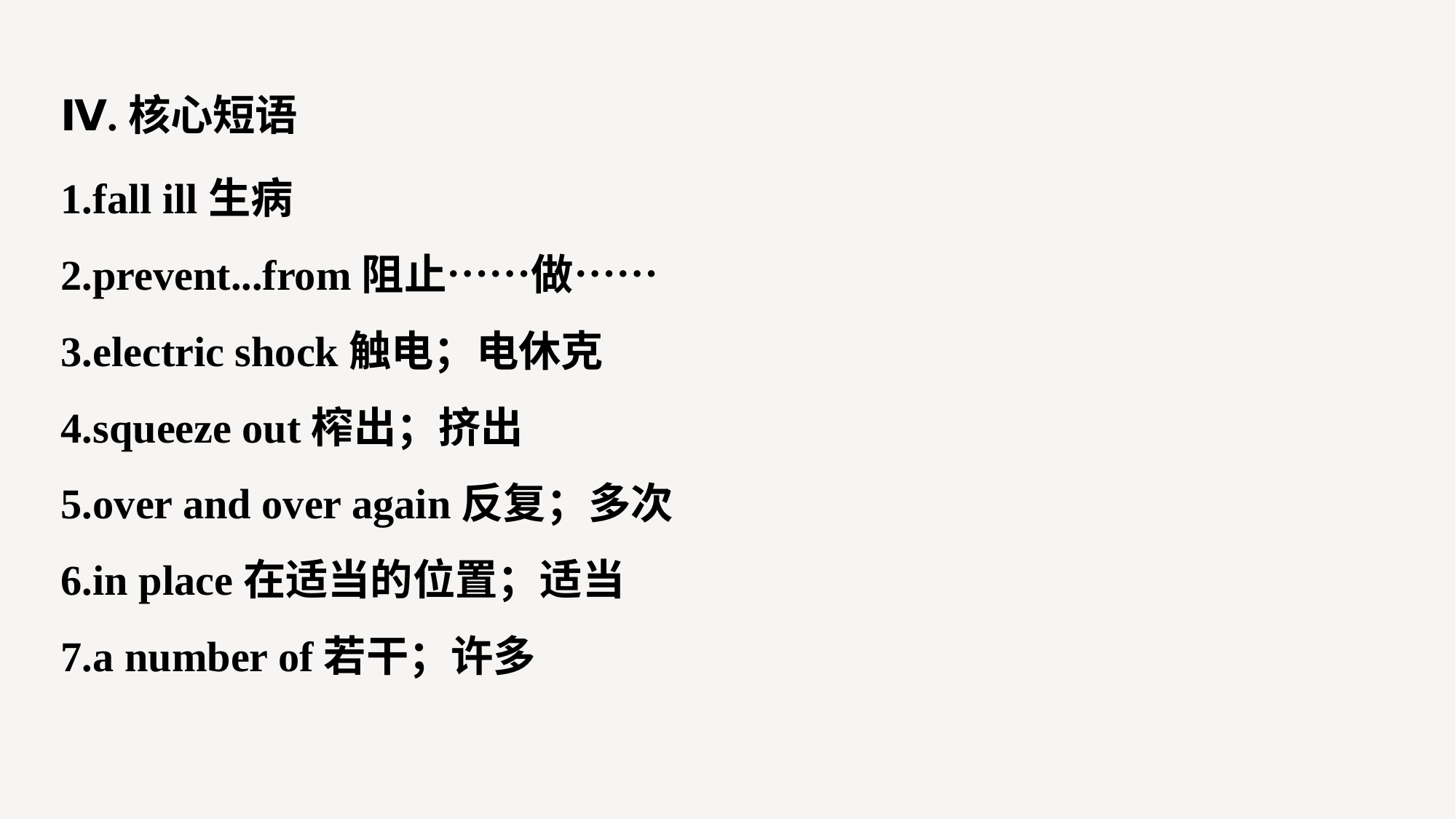

Ⅳ.核心短语
1.fall ill生病
2.prevent...from阻止……做……
3.electric shock触电；电休克
4.squeeze out榨出；挤出
5.over and over again反复；多次
6.in place在适当的位置；适当
7.a number of若干；许多